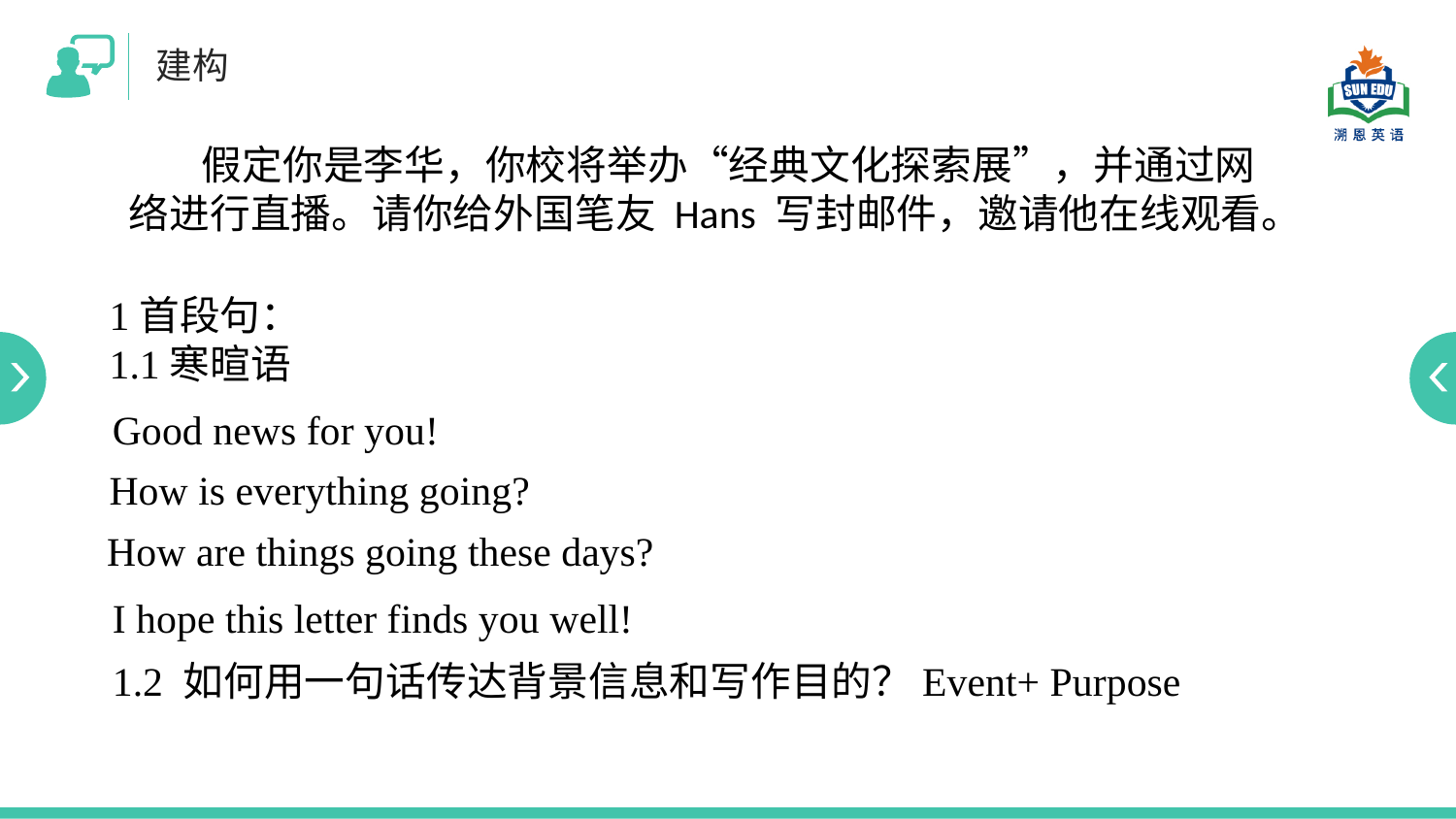

建构
假定你是李华，你校将举办“经典文化探索展”，并通过网络进行直播。请你给外国笔友 Hans 写封邮件，邀请他在线观看。
1首段句：
1.1寒暄语

Good news for you!
How is everything going?
How are things going these days?
I hope this letter finds you well!
1.2 如何用一句话传达背景信息和写作目的？Event+ Purpose